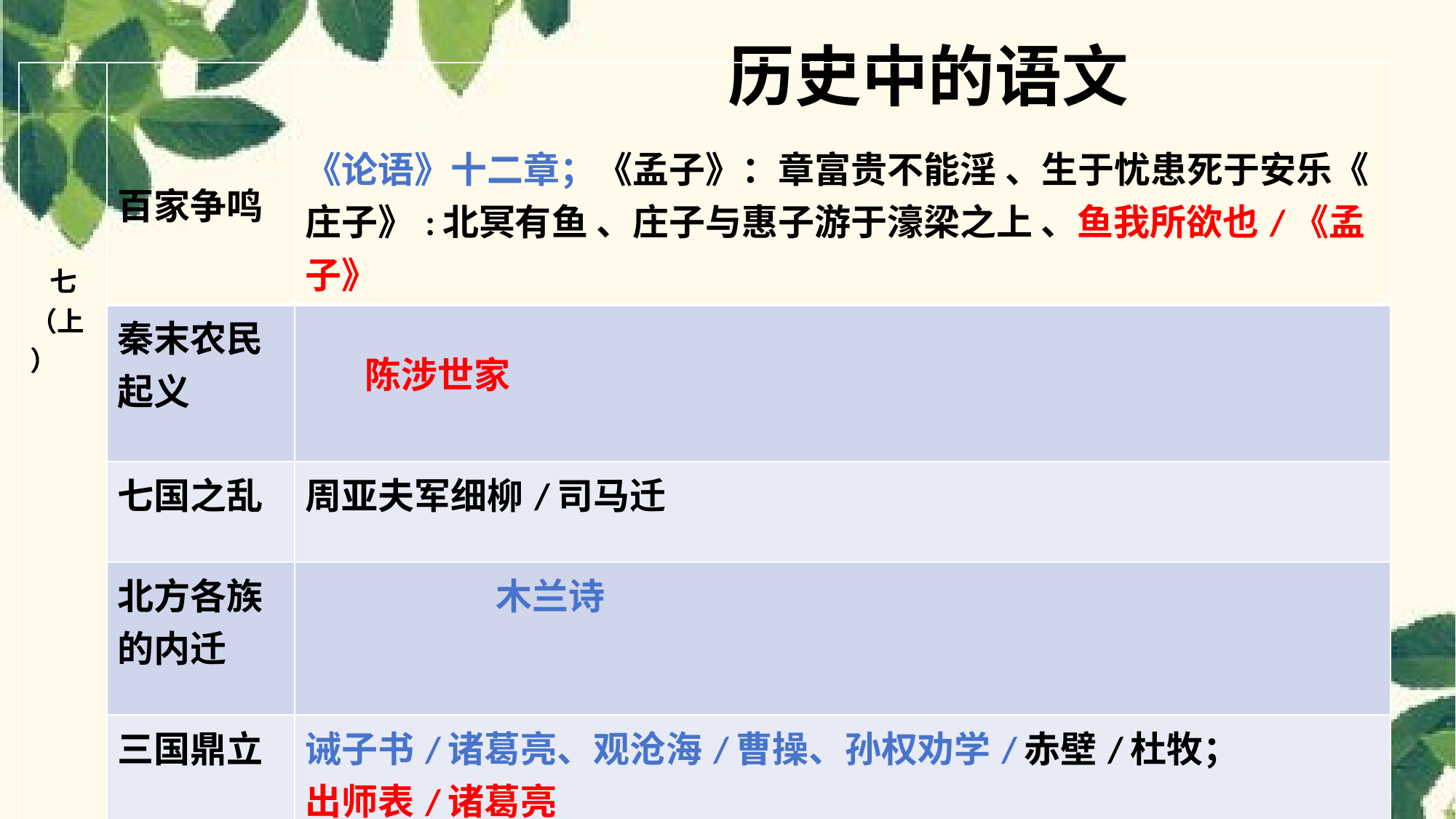

# 历史中的语文
| 七（上） | 百家争鸣 | 《论语》十二章；《孟子》：章富贵不能淫 、生于忧患死于安乐《 庄子》:北冥有鱼 、庄子与惠子游于濠梁之上 、鱼我所欲也/《孟子》 |
| --- | --- | --- |
|  | 秦末农民起义 | 陈涉世家 |
|  | 七国之乱 | 周亚夫军细柳/司马迁 |
|  | 北方各族的内迁 | 木兰诗 |
|  | 三国鼎立 | 诫子书/诸葛亮、观沧海/曹操、孙权劝学/赤壁/杜牧； 出师表/诸葛亮 |
|  |  |  |